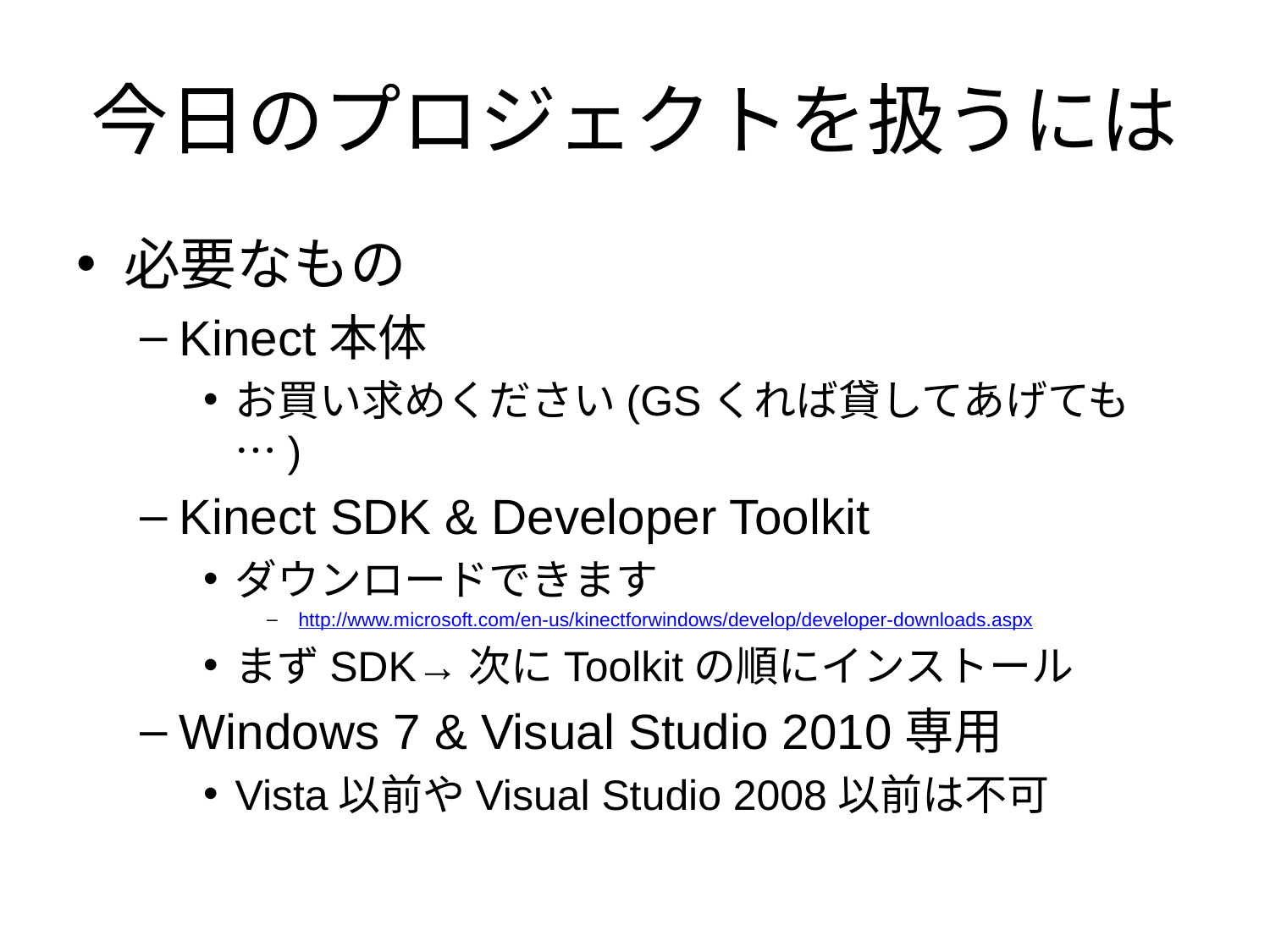

# 今日のプロジェクトを扱うには
必要なもの
Kinect本体
お買い求めください(GSくれば貸してあげても…)
Kinect SDK & Developer Toolkit
ダウンロードできます
http://www.microsoft.com/en-us/kinectforwindows/develop/developer-downloads.aspx
まずSDK→次にToolkitの順にインストール
Windows 7 & Visual Studio 2010専用
Vista以前やVisual Studio 2008以前は不可